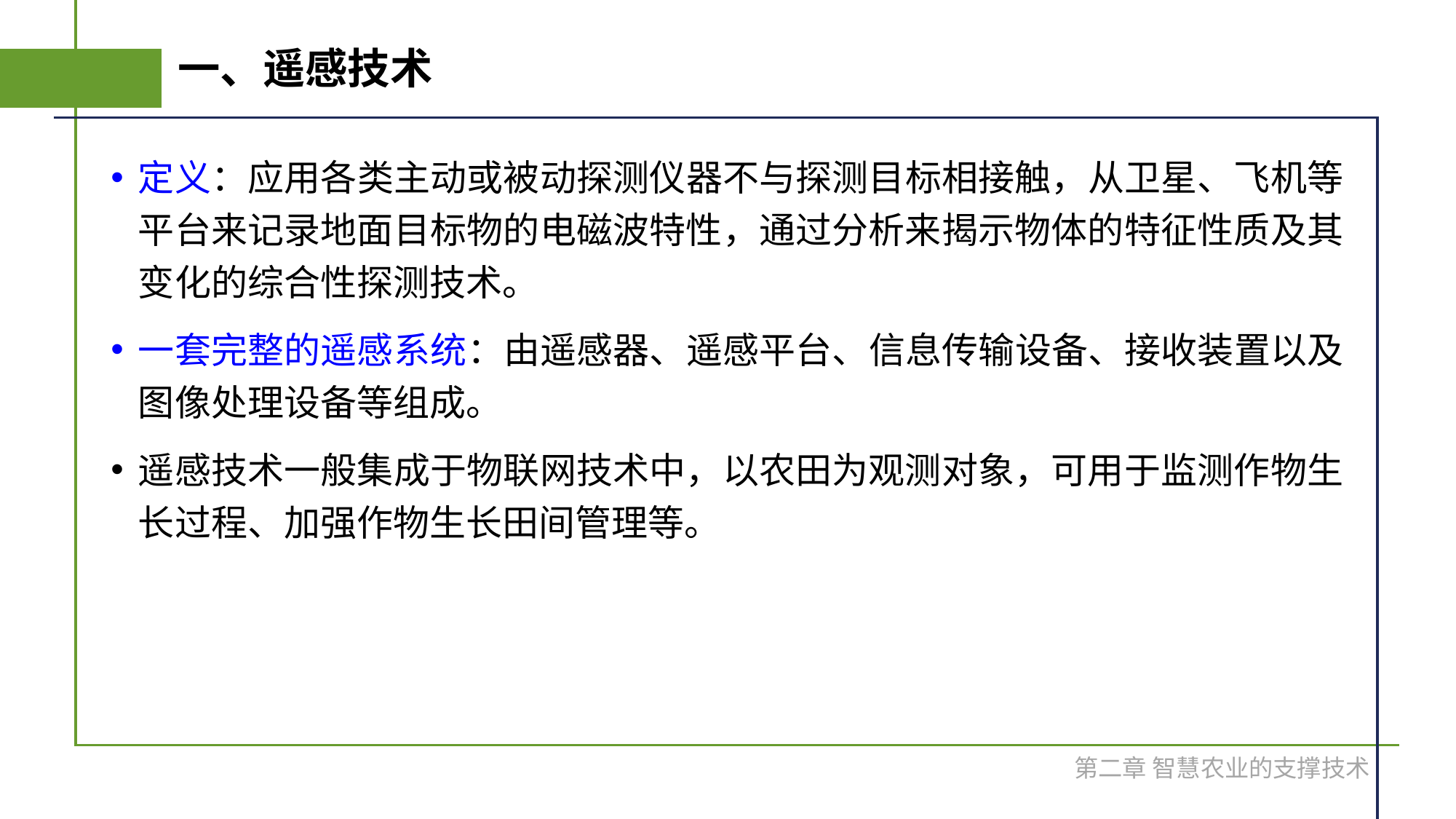

# 一、遥感技术
定义：应用各类主动或被动探测仪器不与探测目标相接触，从卫星、飞机等平台来记录地面目标物的电磁波特性，通过分析来揭示物体的特征性质及其变化的综合性探测技术。
一套完整的遥感系统：由遥感器、遥感平台、信息传输设备、接收装置以及图像处理设备等组成。
遥感技术一般集成于物联网技术中，以农田为观测对象，可用于监测作物生长过程、加强作物生长田间管理等。

第二章 智慧农业的支撑技术